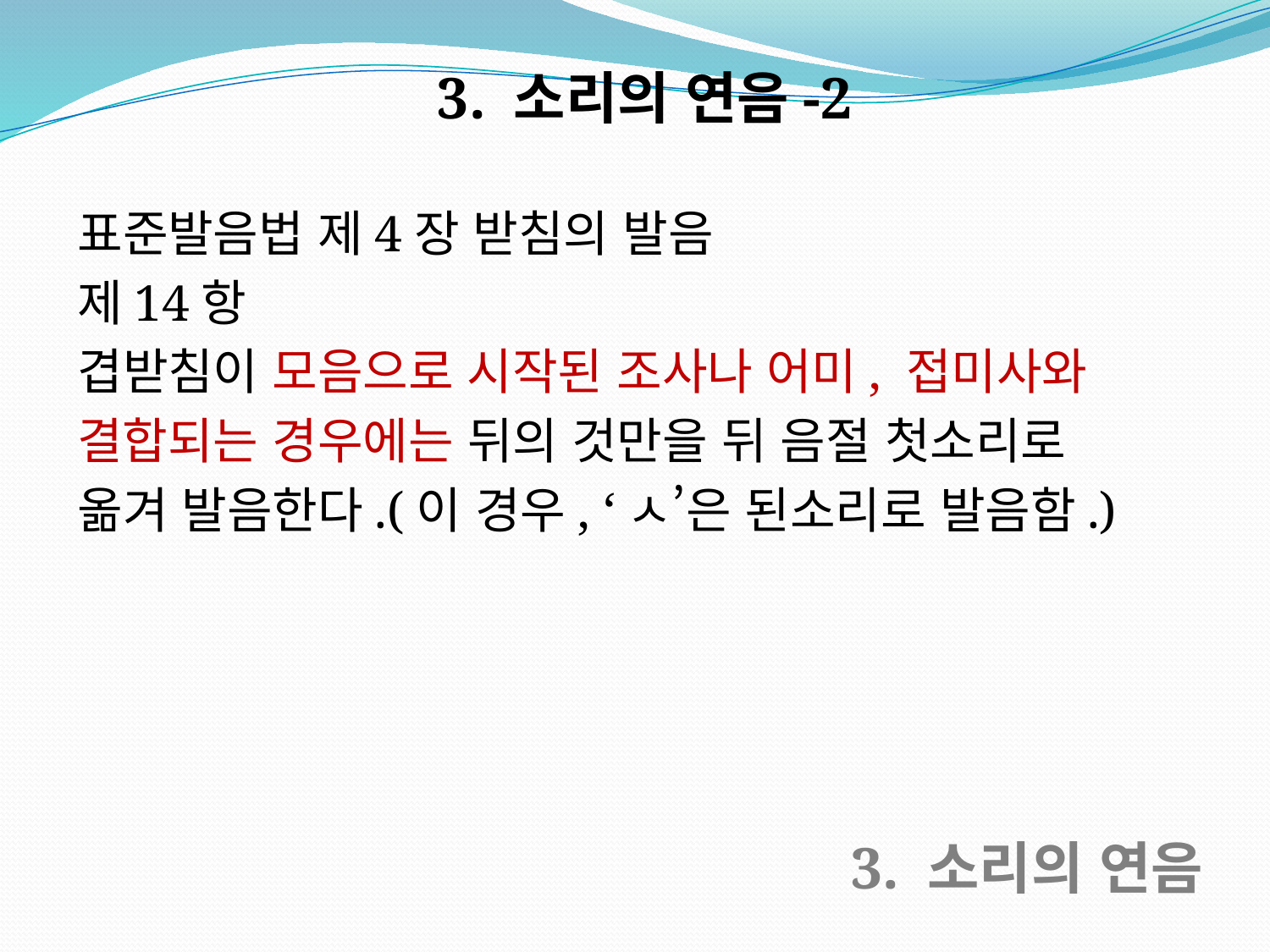

3. 소리의 연음-2
표준발음법 제4장 받침의 발음
제14항
겹받침이 모음으로 시작된 조사나 어미, 접미사와
결합되는 경우에는 뒤의 것만을 뒤 음절 첫소리로
옮겨 발음한다.(이 경우, ‘ㅅ’은 된소리로 발음함.)

3. 소리의 연음